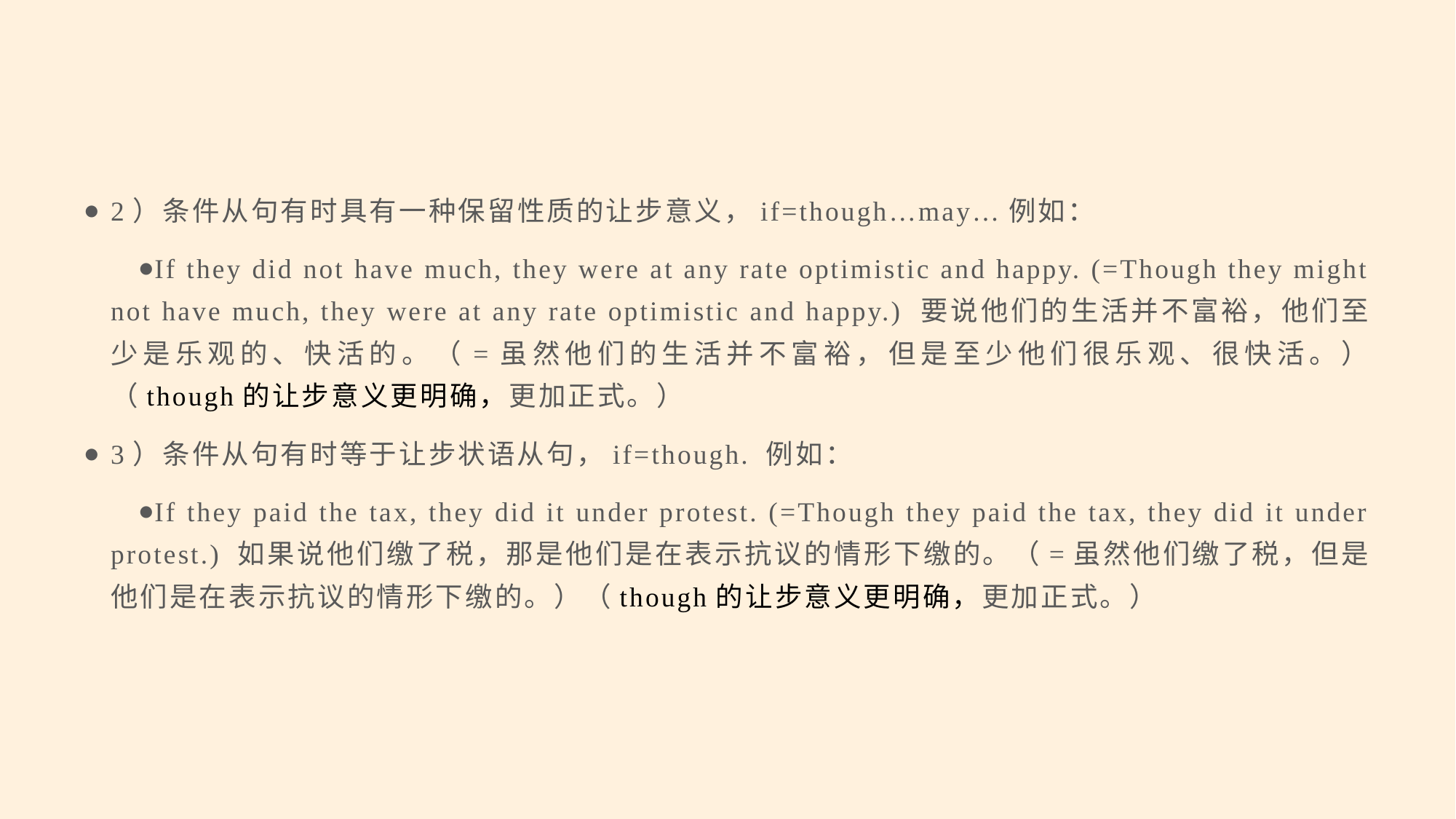

#
2）条件从句有时具有一种保留性质的让步意义，if=though…may…例如：
If they did not have much, they were at any rate optimistic and happy. (=Though they might not have much, they were at any rate optimistic and happy.) 要说他们的生活并不富裕，他们至少是乐观的、快活的。（=虽然他们的生活并不富裕，但是至少他们很乐观、很快活。）（though的让步意义更明确，更加正式。）
3）条件从句有时等于让步状语从句，if=though. 例如：
If they paid the tax, they did it under protest. (=Though they paid the tax, they did it under protest.) 如果说他们缴了税，那是他们是在表示抗议的情形下缴的。（=虽然他们缴了税，但是他们是在表示抗议的情形下缴的。）（though的让步意义更明确，更加正式。）